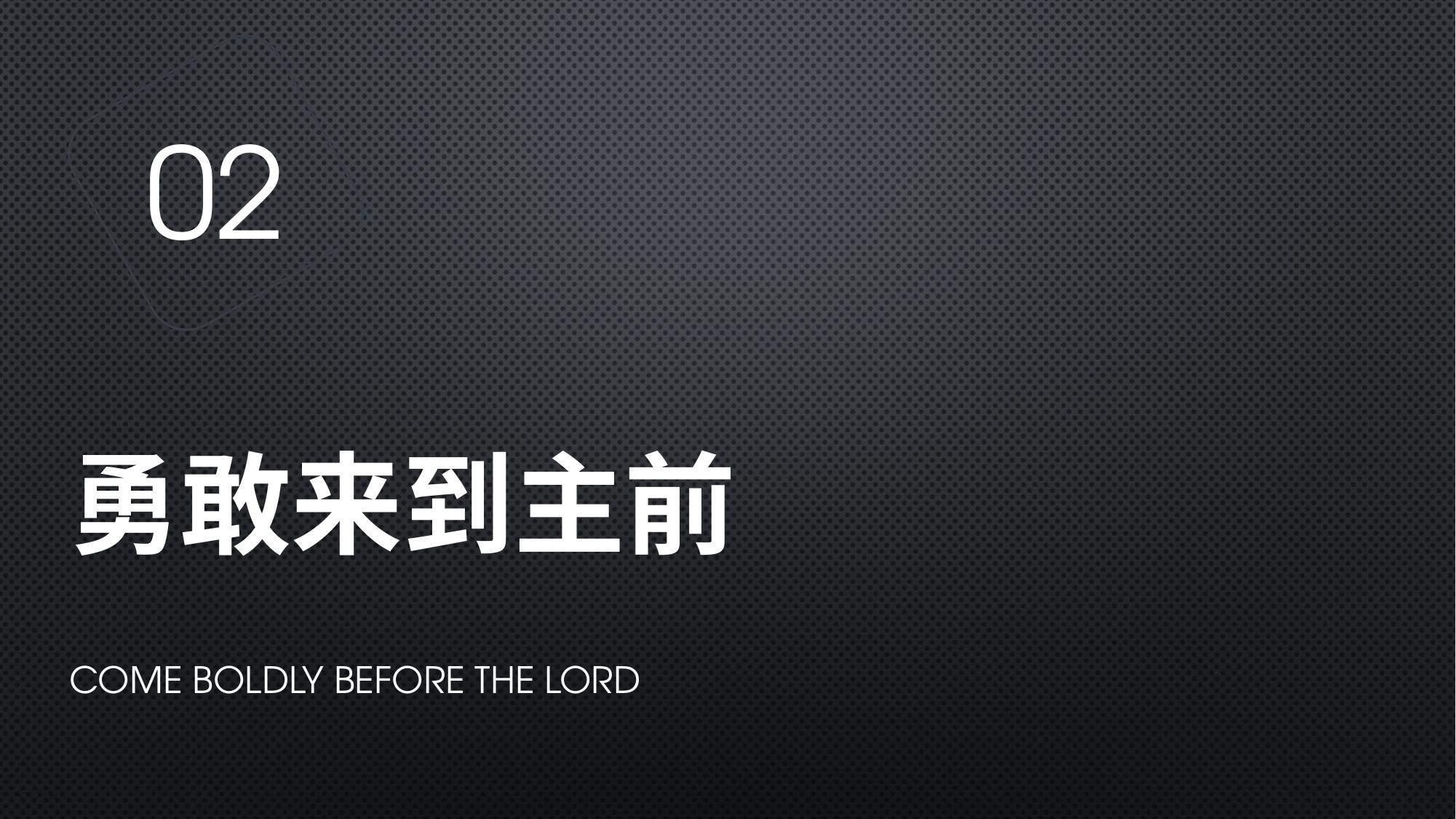

02
# 勇敢来到主前
Come Boldly Before the Lord